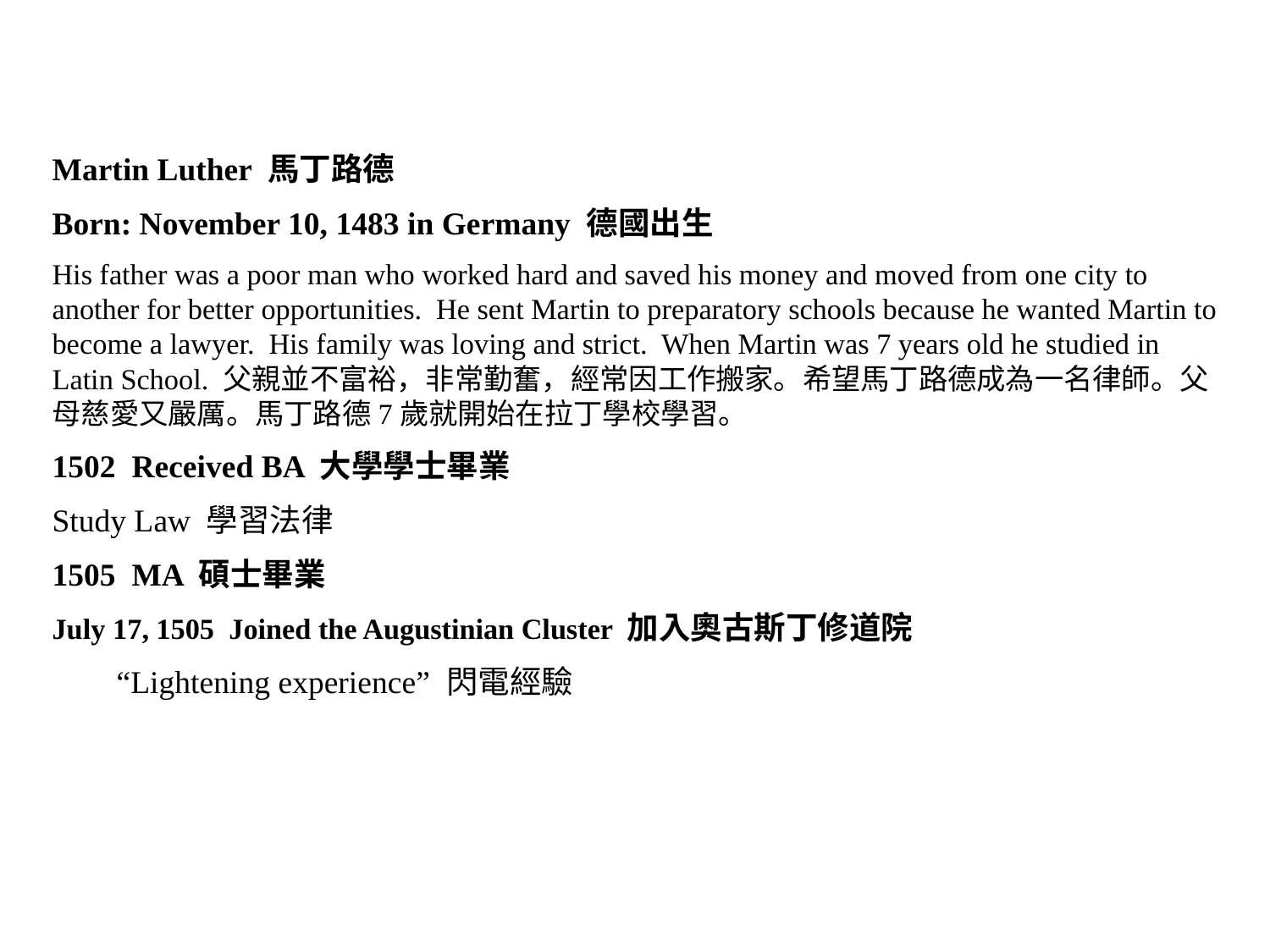

Martin Luther 馬丁路德
Born: November 10, 1483 in Germany 德國出生
His father was a poor man who worked hard and saved his money and moved from one city to another for better opportunities.  He sent Martin to preparatory schools because he wanted Martin to become a lawyer.  His family was loving and strict.  When Martin was 7 years old he studied in Latin School. 父親並不富裕，非常勤奮，經常因工作搬家。希望馬丁路德成為一名律師。父母慈愛又嚴厲。馬丁路德7歲就開始在拉丁學校學習。
1502  Received BA 大學學士畢業
Study Law 學習法律
1505  MA 碩士畢業
July 17, 1505  Joined the Augustinian Cluster 加入奧古斯丁修道院
        “Lightening experience” 閃電經驗